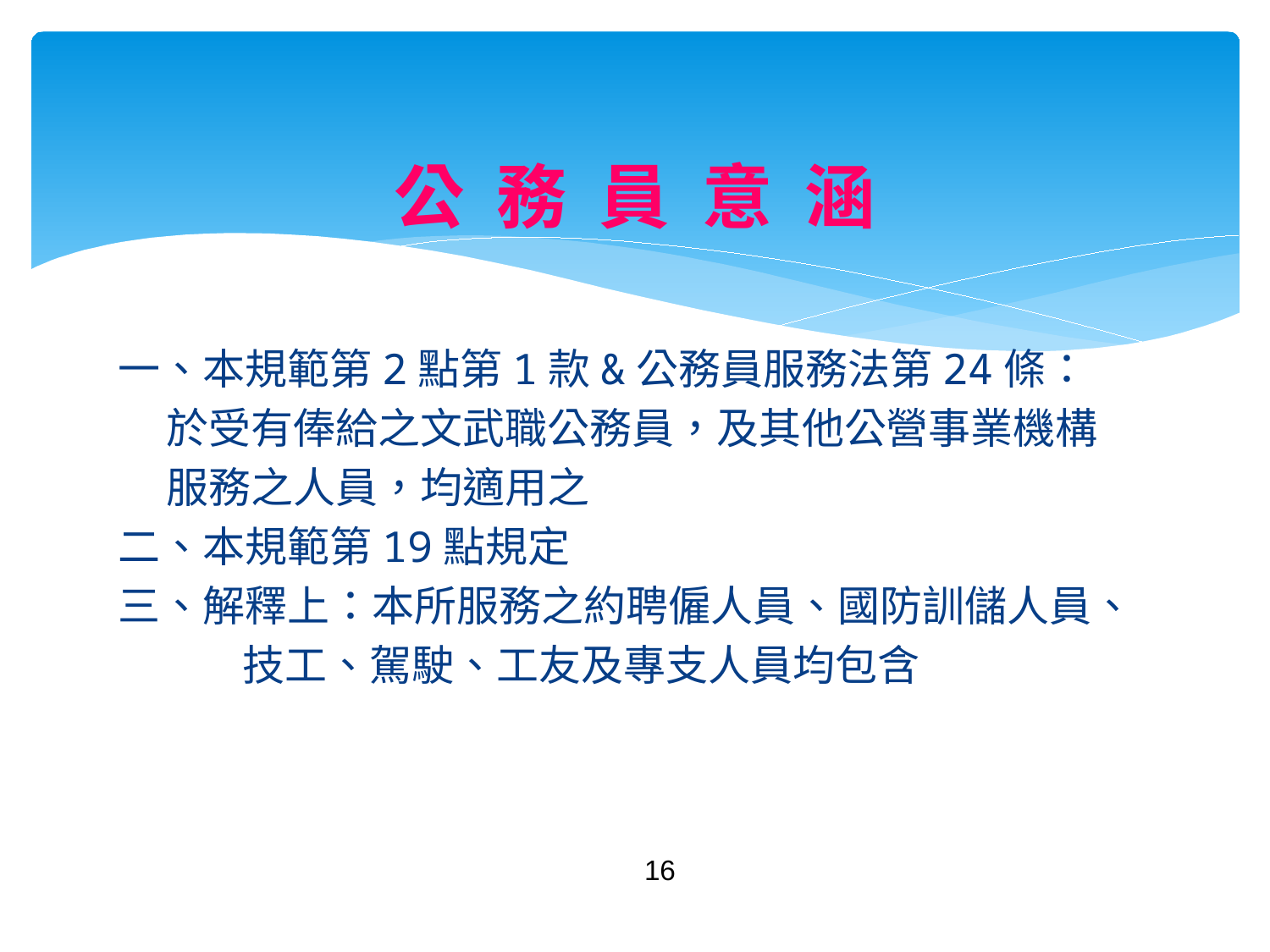

# 公  務  員  意  涵
一、本規範第2點第1款&公務員服務法第24條：
    於受有俸給之文武職公務員，及其他公營事業機構
    服務之人員，均適用之
二、本規範第19點規定
三、解釋上：本所服務之約聘僱人員、國防訓儲人員、
            技工、駕駛、工友及專支人員均包含
16